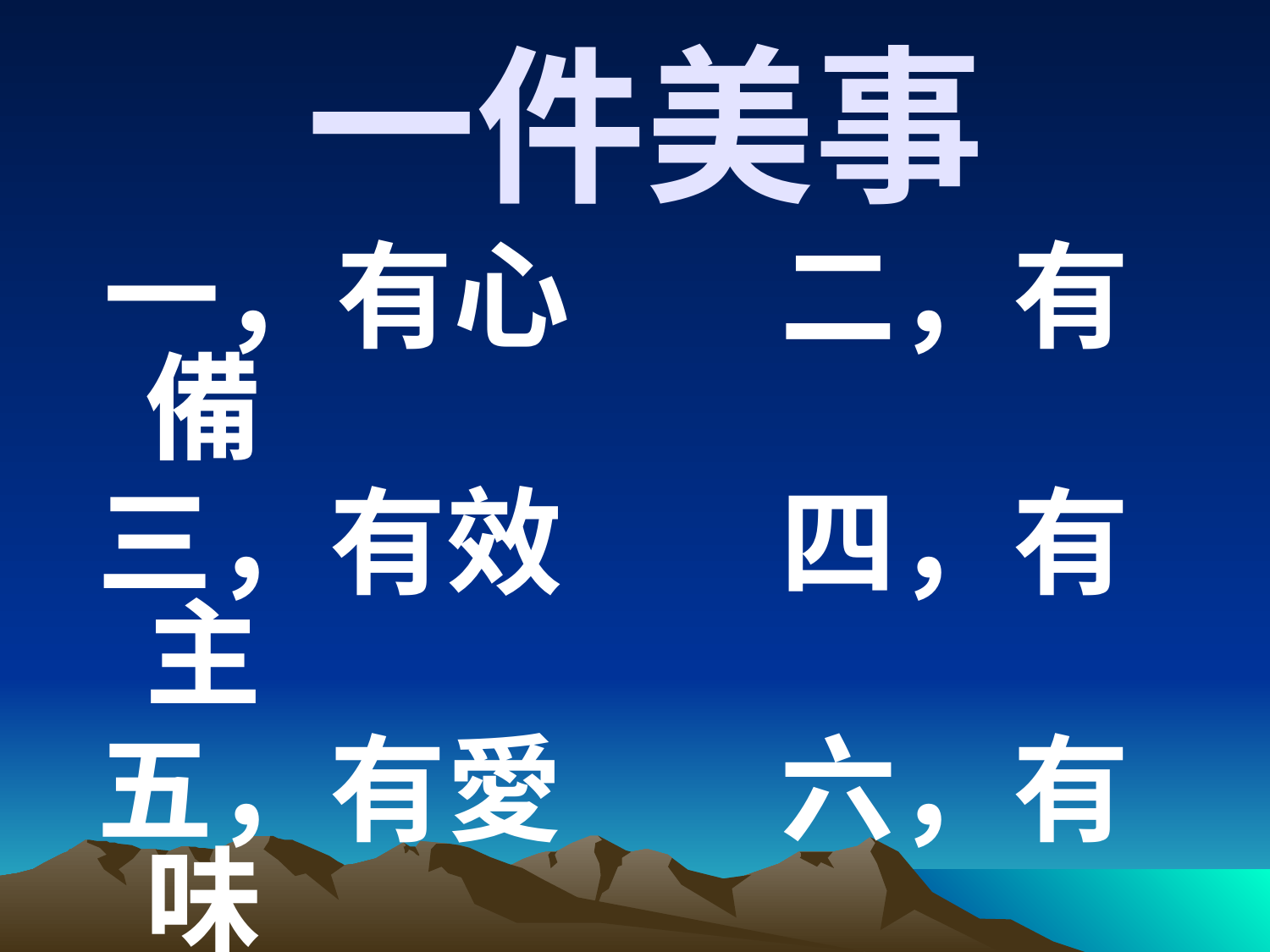

# 一件美事
       一，有心		二，有備
三，有效		四，有主
五，有愛		六，有味
七，有難		八，無言